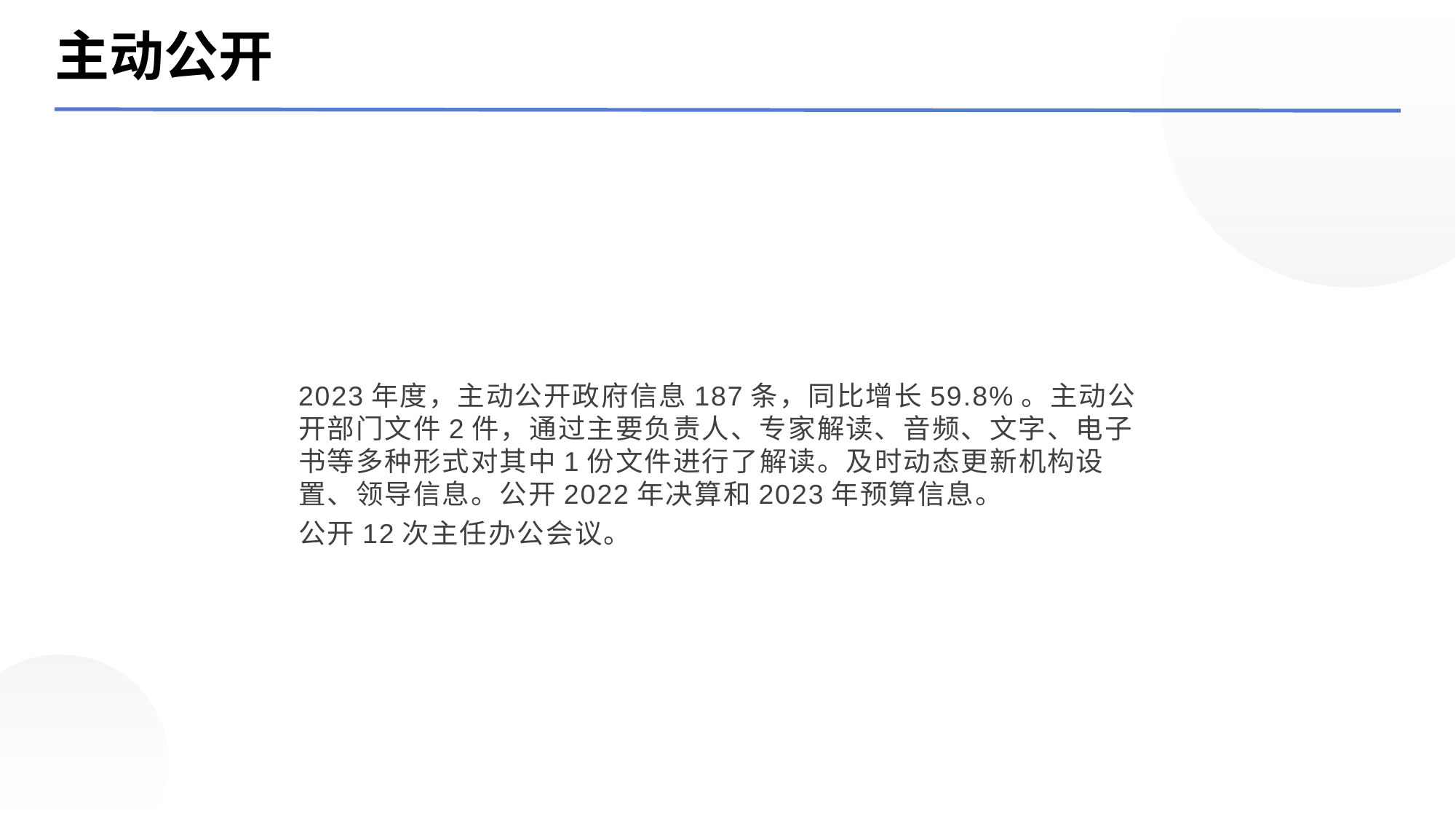

主动公开
2023年度，主动公开政府信息187条，同比增长59.8%。主动公开部门文件2件，通过主要负责人、专家解读、音频、文字、电子书等多种形式对其中1份文件进行了解读。及时动态更新机构设置、领导信息。公开2022年决算和2023年预算信息。
公开12次主任办公会议。